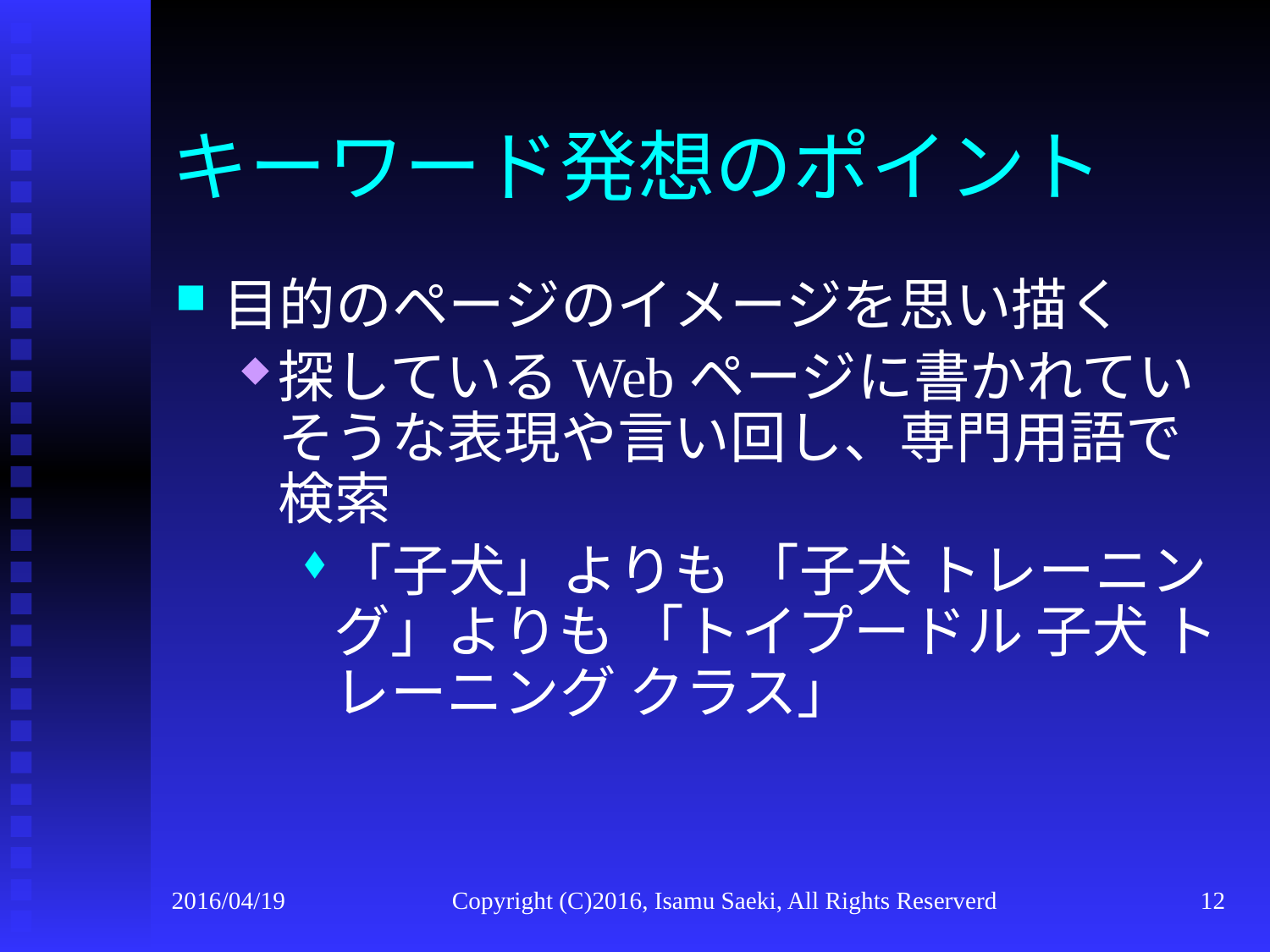

# キーワード発想のポイント
目的のページのイメージを思い描く
探しているWebページに書かれていそうな表現や言い回し、専門用語で検索
「子犬」よりも 「子犬 トレーニング」よりも 「トイプードル 子犬 トレーニング クラス」
2016/04/19
Copyright (C)2016, Isamu Saeki, All Rights Reserverd
12